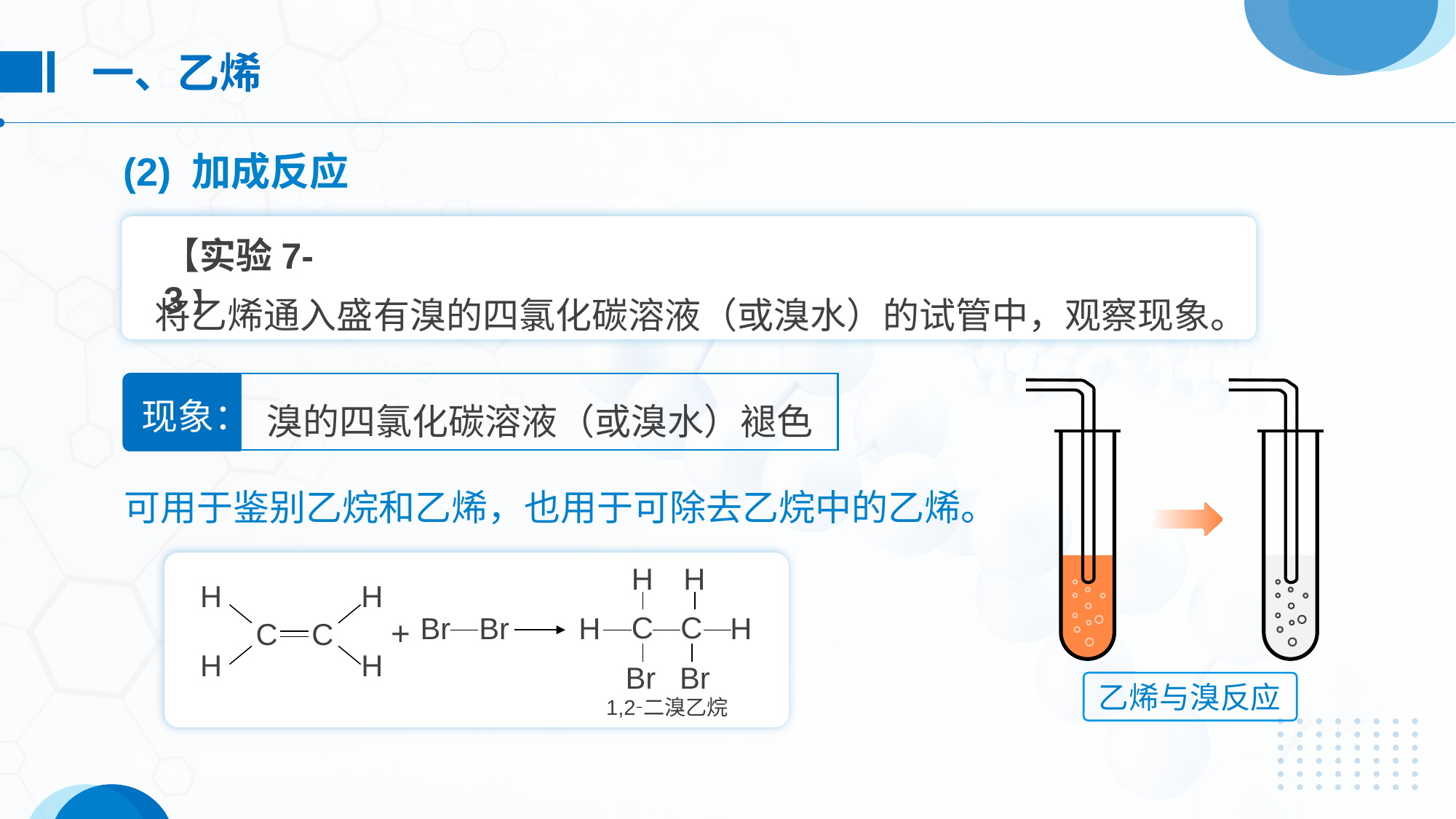

一、乙烯

(2) 加成反应

【实验7-3】
将乙烯通入盛有溴的四氯化碳溶液（或溴水）的试管中，观察现象。
溴的四氯化碳溶液（或溴水）褪色

现象：

乙烯与溴反应
可用于鉴别乙烷和乙烯，也用于可除去乙烷中的乙烯。

H
H
H
H
C
C
Br
Br
H
H
+
C
C
H
H
Br
Br
1,2
二溴乙烷